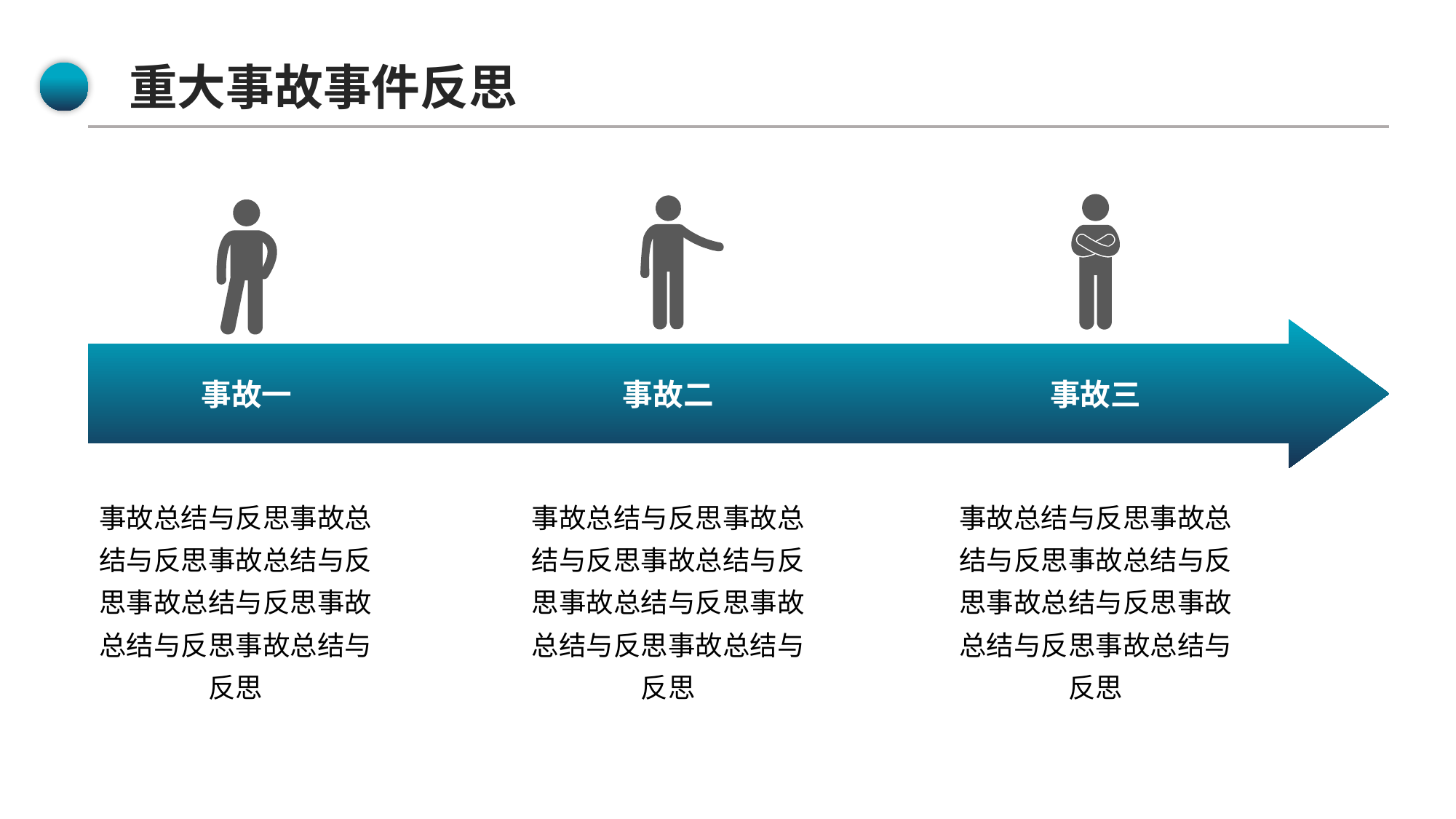

重大事故事件反思

事故一
事故二
事故三
事故总结与反思事故总结与反思事故总结与反思事故总结与反思事故总结与反思事故总结与反思
事故总结与反思事故总结与反思事故总结与反思事故总结与反思事故总结与反思事故总结与反思
事故总结与反思事故总结与反思事故总结与反思事故总结与反思事故总结与反思事故总结与反思